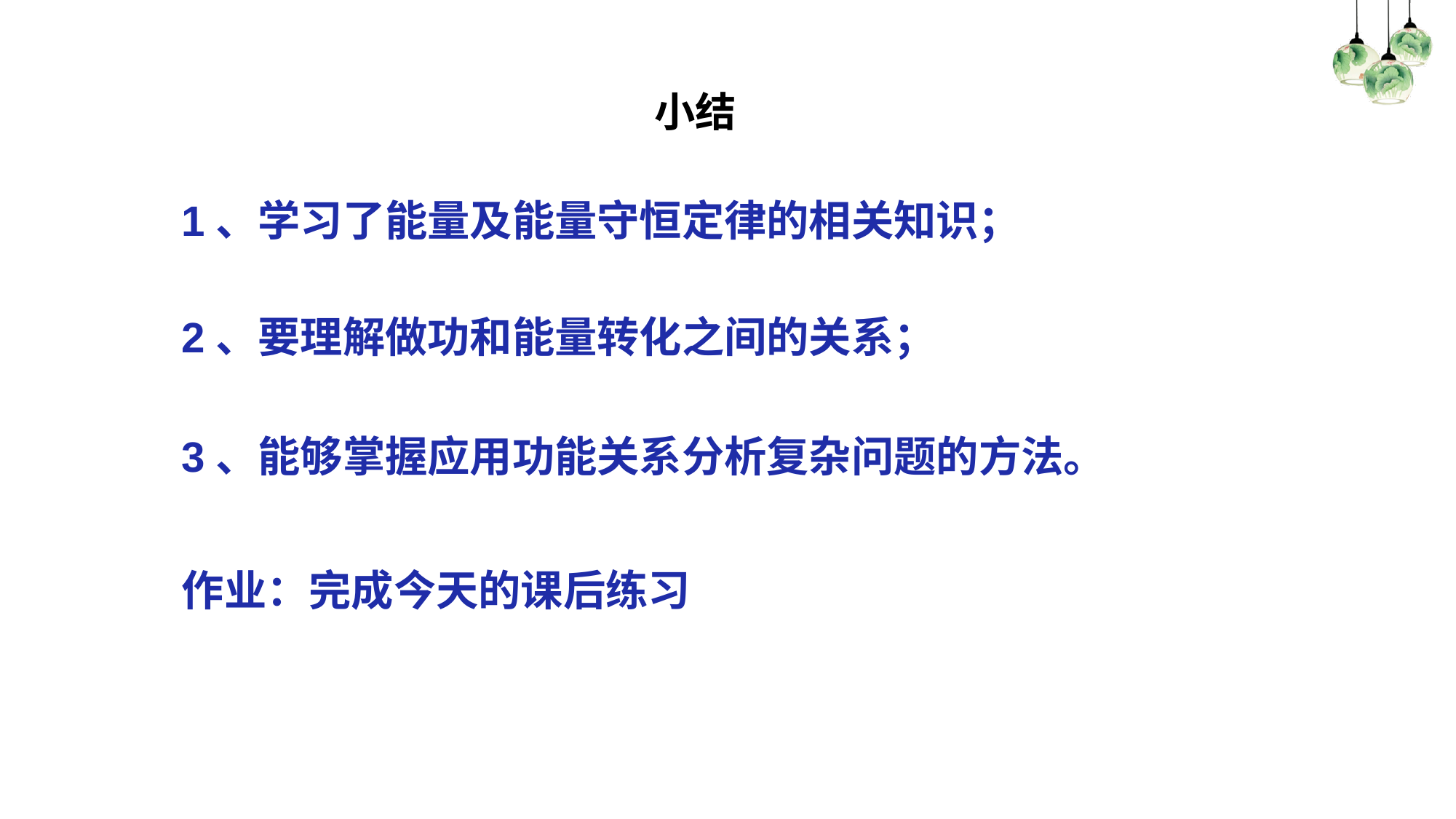

小结
1、学习了能量及能量守恒定律的相关知识；
2、要理解做功和能量转化之间的关系；
3、能够掌握应用功能关系分析复杂问题的方法。
作业：完成今天的课后练习